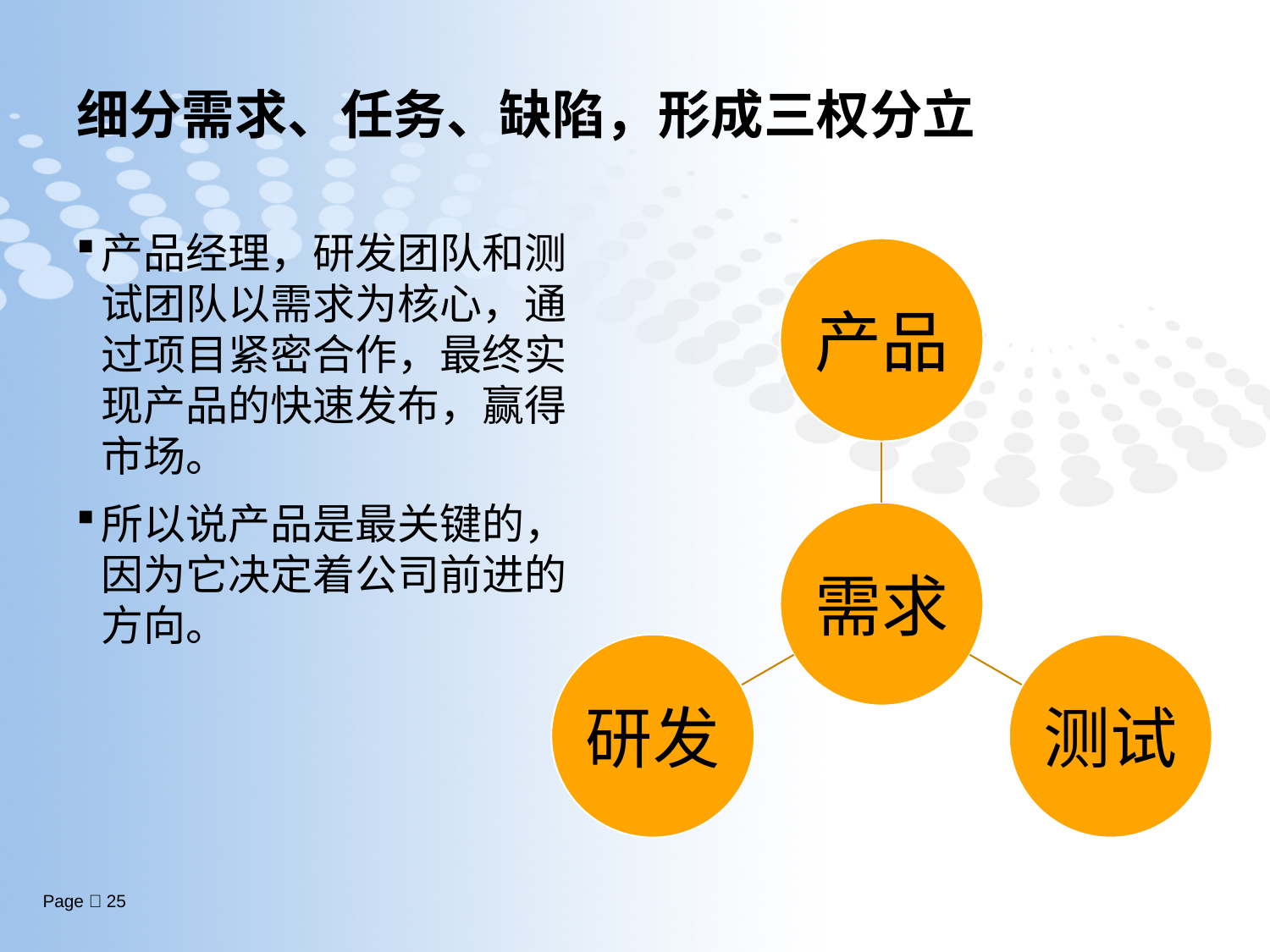

# 细分需求、任务、缺陷，形成三权分立
需求

产品

测试

研发
产品经理，研发团队和测试团队以需求为核心，通过项目紧密合作，最终实现产品的快速发布，赢得市场。
所以说产品是最关键的，因为它决定着公司前进的方向。